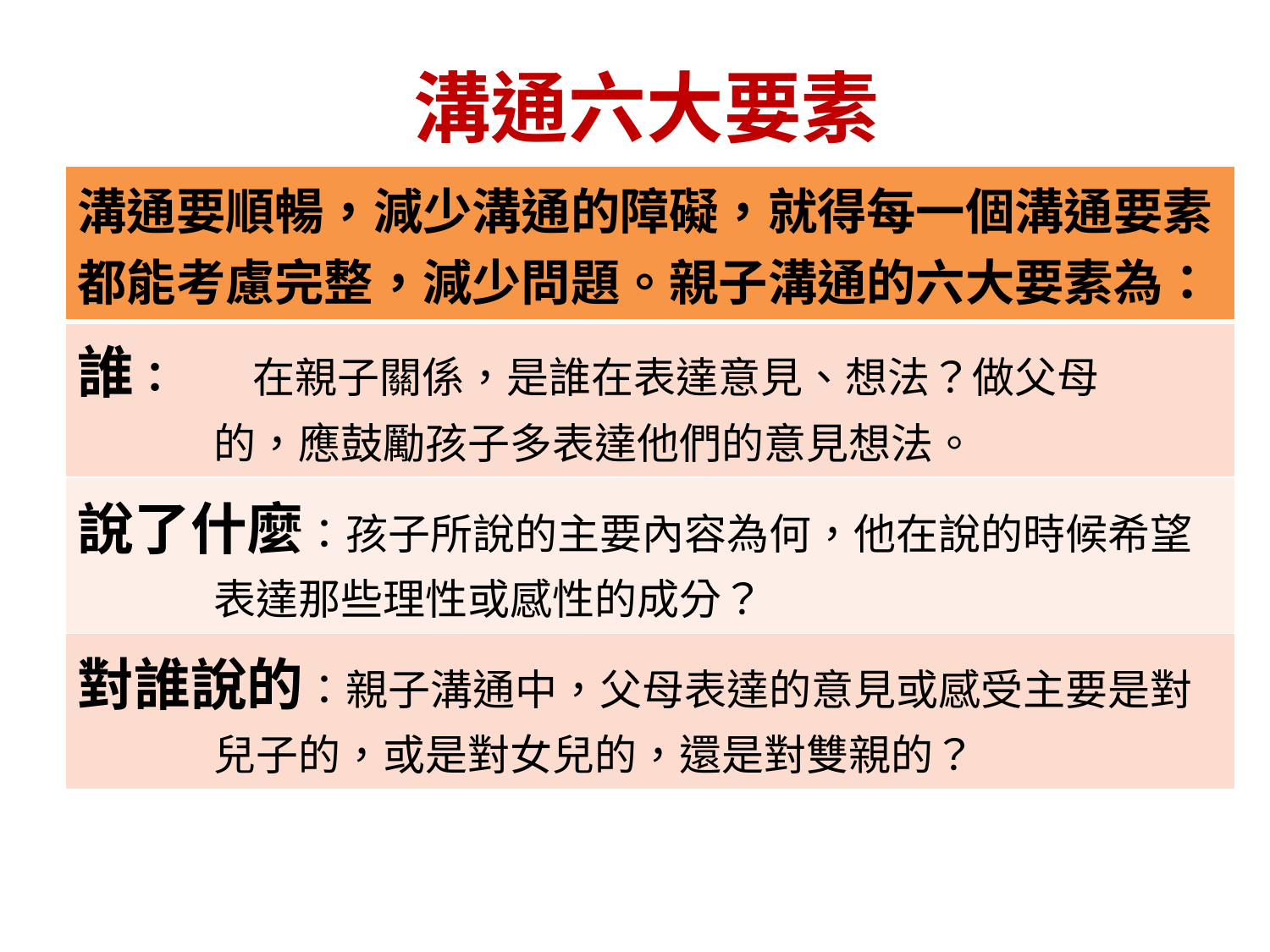

# 溝通六大要素
| 溝通要順暢，減少溝通的障礙，就得每一個溝通要素都能考慮完整，減少問題。親子溝通的六大要素為： |
| --- |
| 誰： 在親子關係，是誰在表達意見、想法？做父母 的，應鼓勵孩子多表達他們的意見想法。 |
| 說了什麼：孩子所說的主要內容為何，他在說的時候希望 表達那些理性或感性的成分？ |
| 對誰說的：親子溝通中，父母表達的意見或感受主要是對 兒子的，或是對女兒的，還是對雙親的？ |